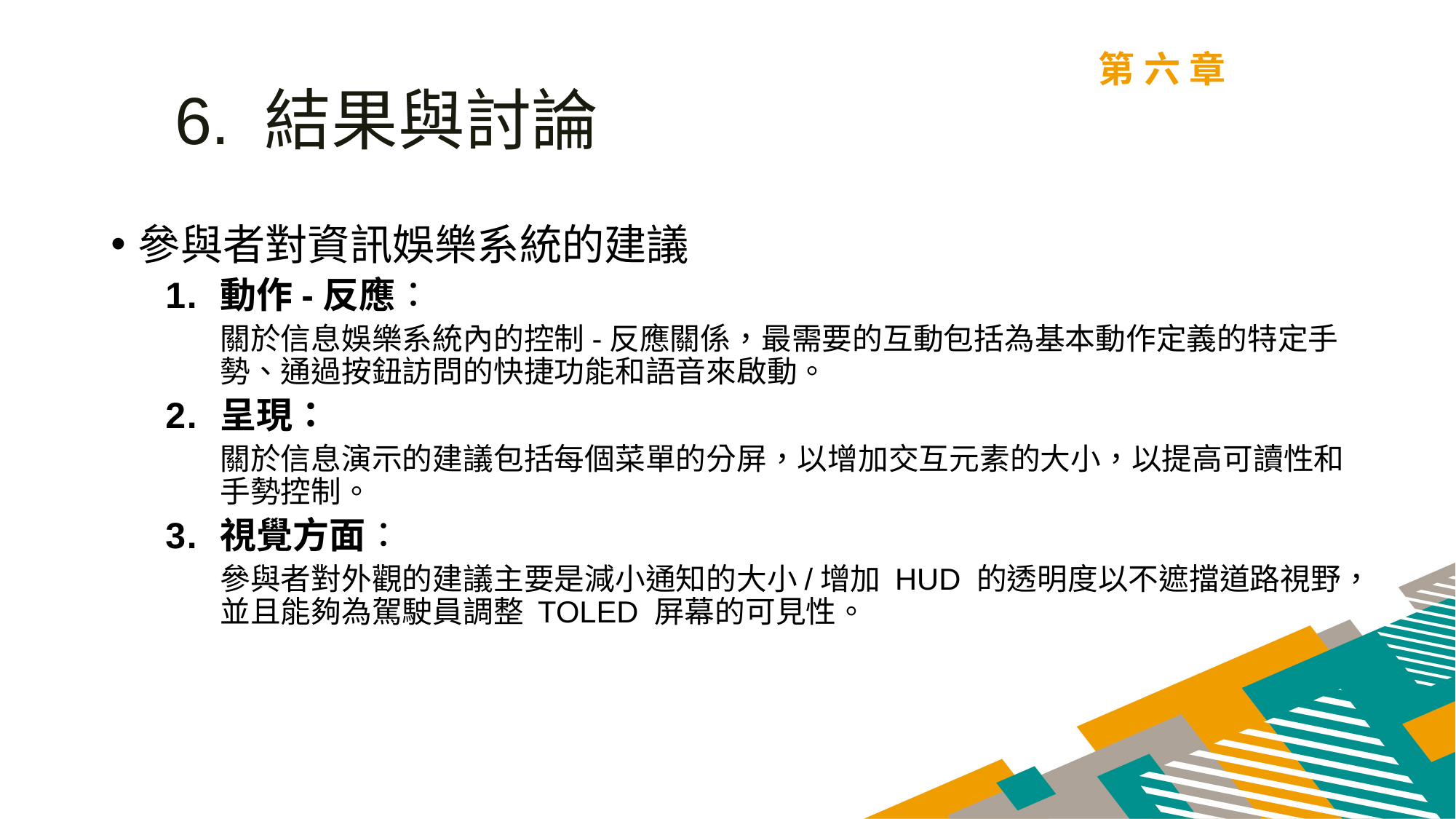

第六章
6. 結果與討論
參與者對資訊娛樂系統的建議
動作-反應：
關於信息娛樂系統內的控制-反應關係，最需要的互動包括為基本動作定義的特定手勢、通過按鈕訪問的快捷功能和語音來啟動。
呈現：
關於信息演示的建議包括每個菜單的分屏，以增加交互元素的大小，以提高可讀性和手勢控制。
視覺方面：
參與者對外觀的建議主要是減小通知的大小/增加 HUD 的透明度以不遮擋道路視野，並且能夠為駕駛員調整 TOLED 屏幕的可見性。